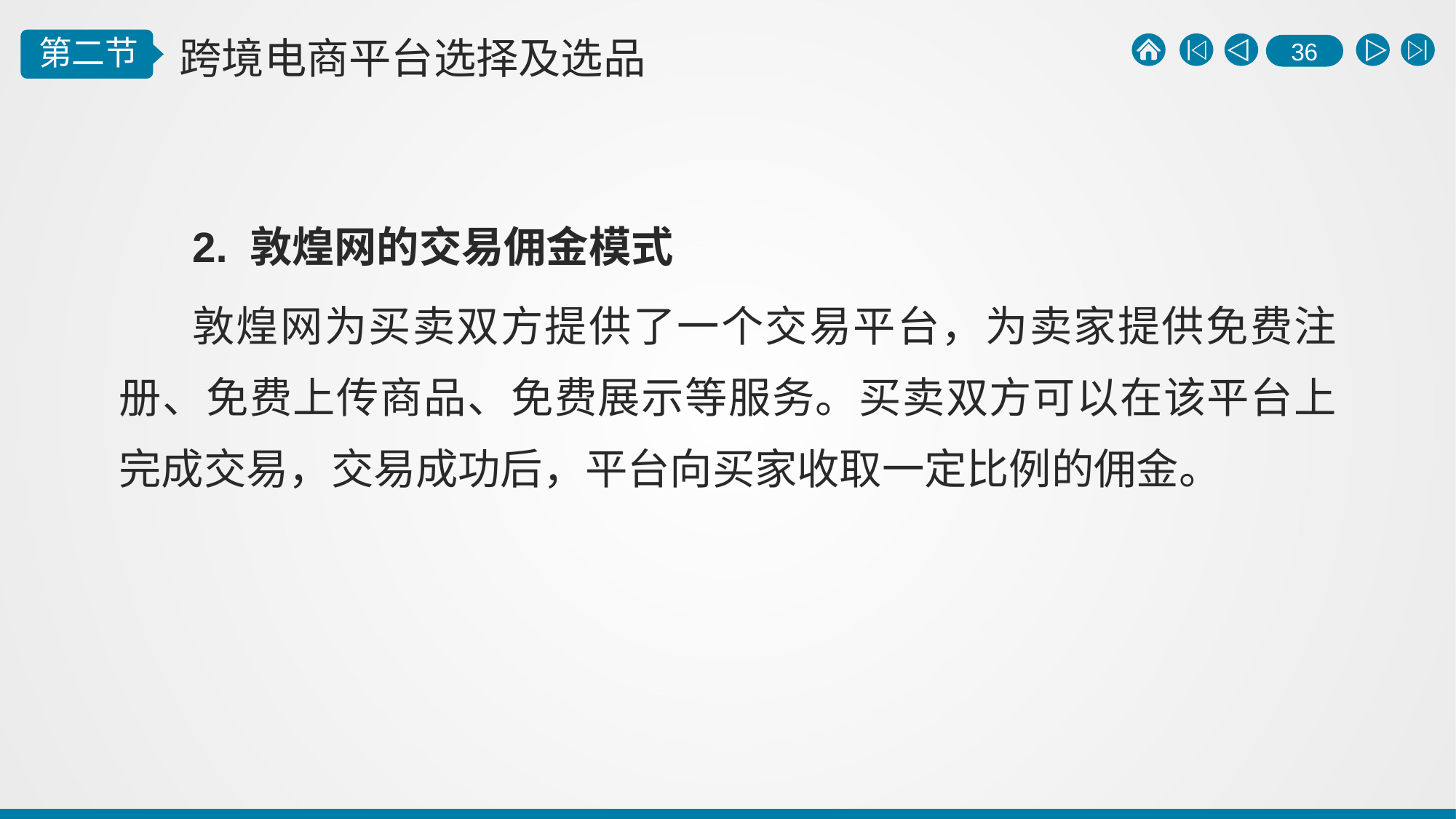

2. 敦煌网的交易佣金模式
敦煌网为买卖双方提供了一个交易平台，为卖家提供免费注册、免费上传商品、免费展示等服务。买卖双方可以在该平台上完成交易，交易成功后，平台向买家收取一定比例的佣金。